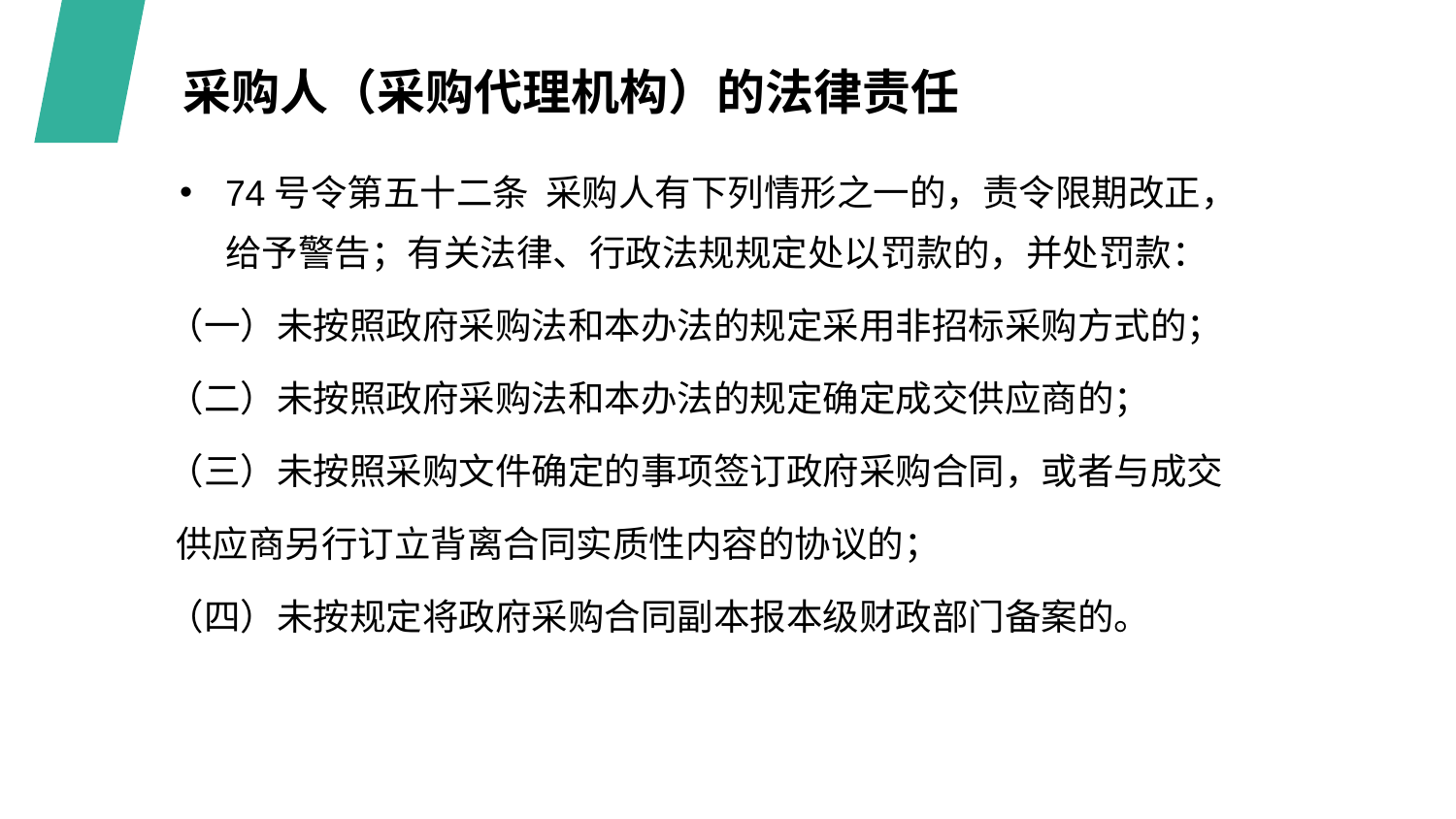

采购人（采购代理机构）的法律责任

74号令第五十二条  采购人有下列情形之一的，责令限期改正，给予警告；有关法律、行政法规规定处以罚款的，并处罚款：
   （一）未按照政府采购法和本办法的规定采用非招标采购方式的；
   （二）未按照政府采购法和本办法的规定确定成交供应商的；
   （三）未按照采购文件确定的事项签订政府采购合同，或者与成交
    供应商另行订立背离合同实质性内容的协议的；
   （四）未按规定将政府采购合同副本报本级财政部门备案的。